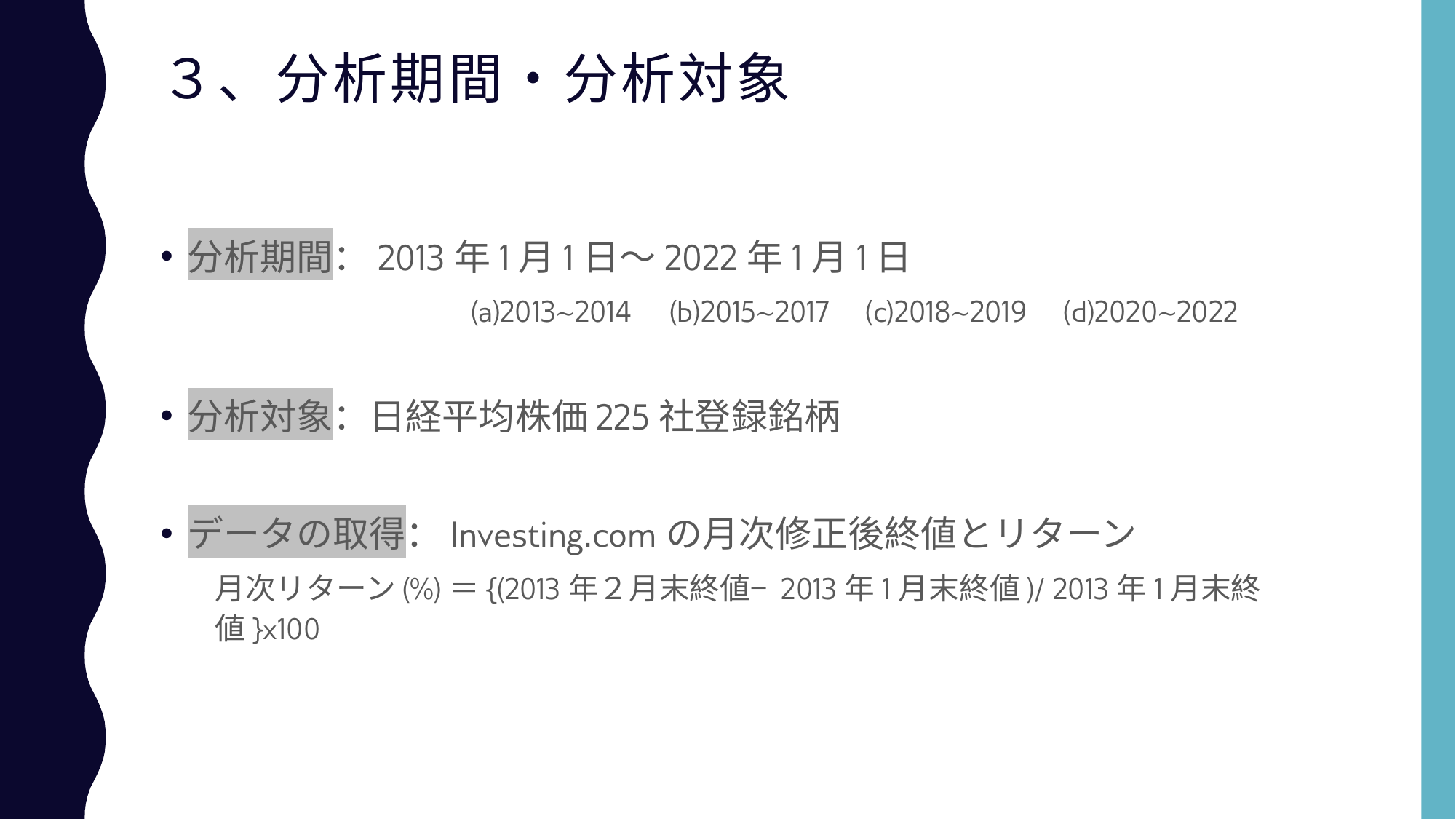

# ３、分析期間・分析対象
分析期間：2013年1月1日〜2022年1月1日
		　(a)2013~2014	  (b)2015~2017    (c)2018~2019    (d)2020~2022

分析対象：日経平均株価225社登録銘柄

データの取得：Investing.comの月次修正後終値とリターン
月次リターン(%)＝{(2013年２月末終値− 2013年1月末終値)/ 2013年1月末終値}x100